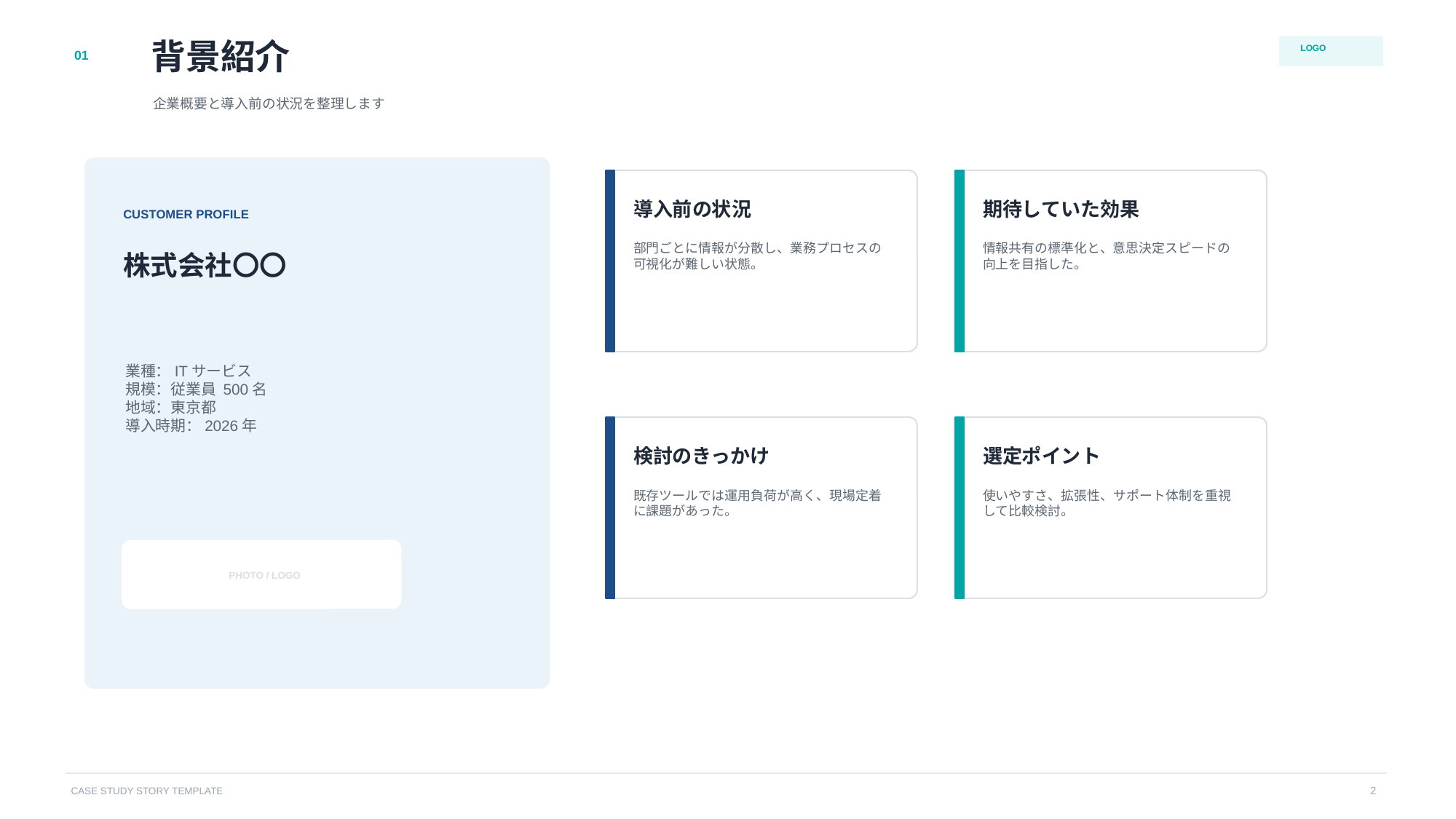

背景紹介

01
LOGO
企業概要と導入前の状況を整理します

導入前の状況
期待していた効果
CUSTOMER PROFILE
部門ごとに情報が分散し、業務プロセスの可視化が難しい状態。
情報共有の標準化と、意思決定スピードの向上を目指した。
株式会社〇〇
業種：ITサービス
規模：従業員 500名
地域：東京都
導入時期：2026年

検討のきっかけ
選定ポイント
既存ツールでは運用負荷が高く、現場定着に課題があった。
使いやすさ、拡張性、サポート体制を重視して比較検討。

PHOTO / LOGO
2